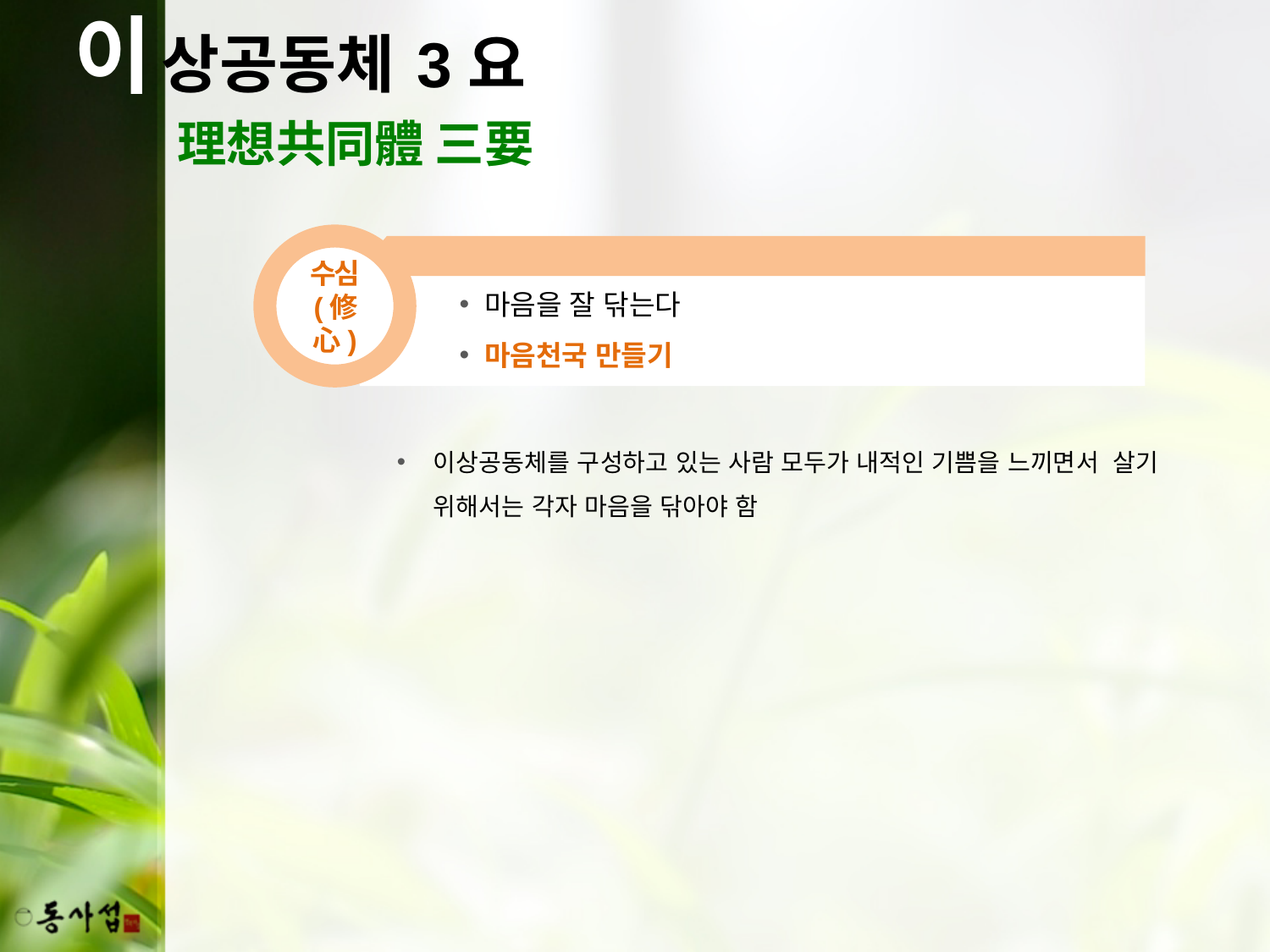

이
상공동체 3요
理想共同體 三要
수심
(修心)

마음을 잘 닦는다
마음천국 만들기
이상공동체를 구성하고 있는 사람 모두가 내적인 기쁨을 느끼면서  살기 위해서는 각자 마음을 닦아야 함